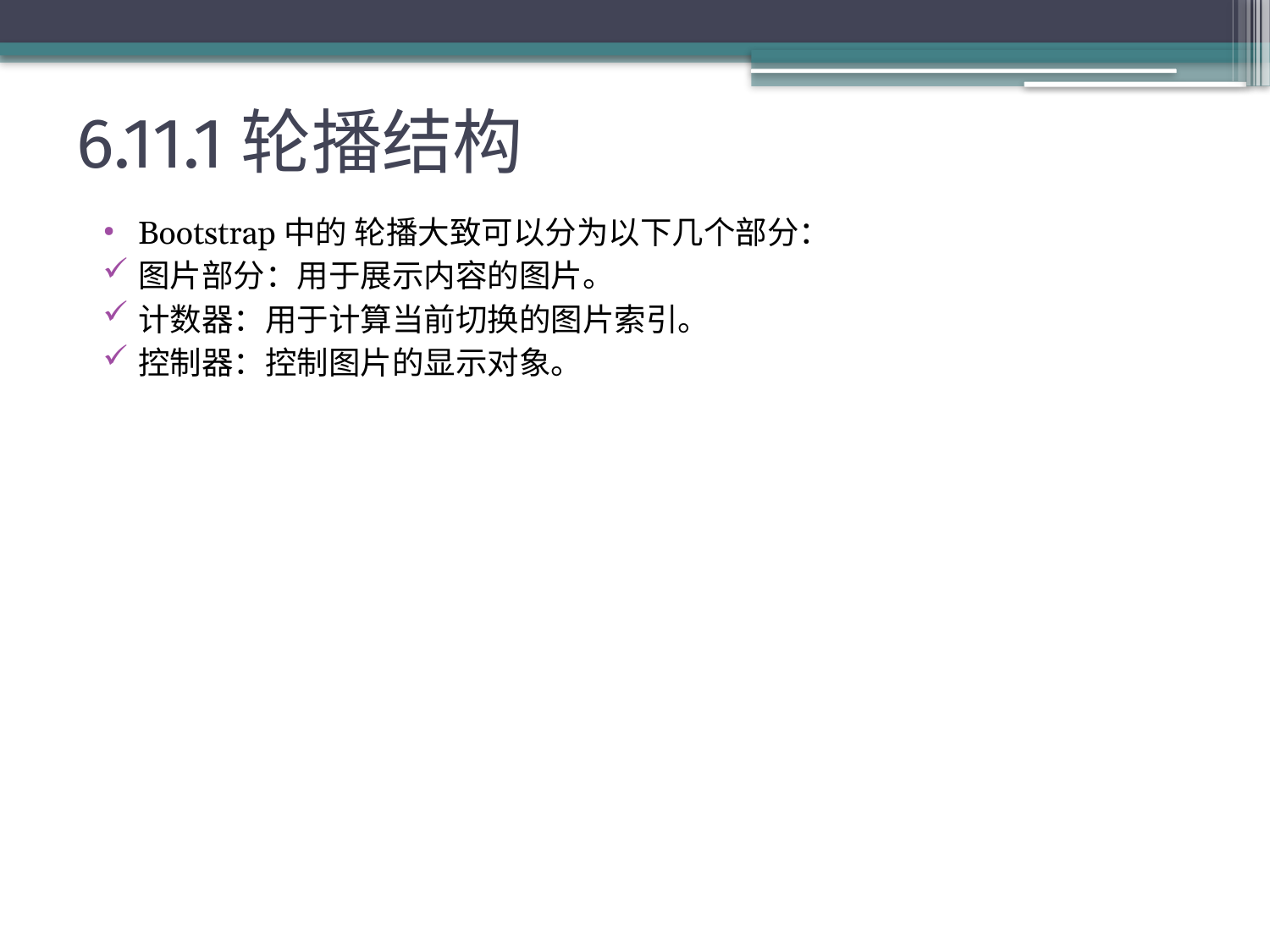

# 6.11.1轮播结构
Bootstrap中的 轮播大致可以分为以下几个部分：
图片部分：用于展示内容的图片。
计数器：用于计算当前切换的图片索引。
控制器：控制图片的显示对象。